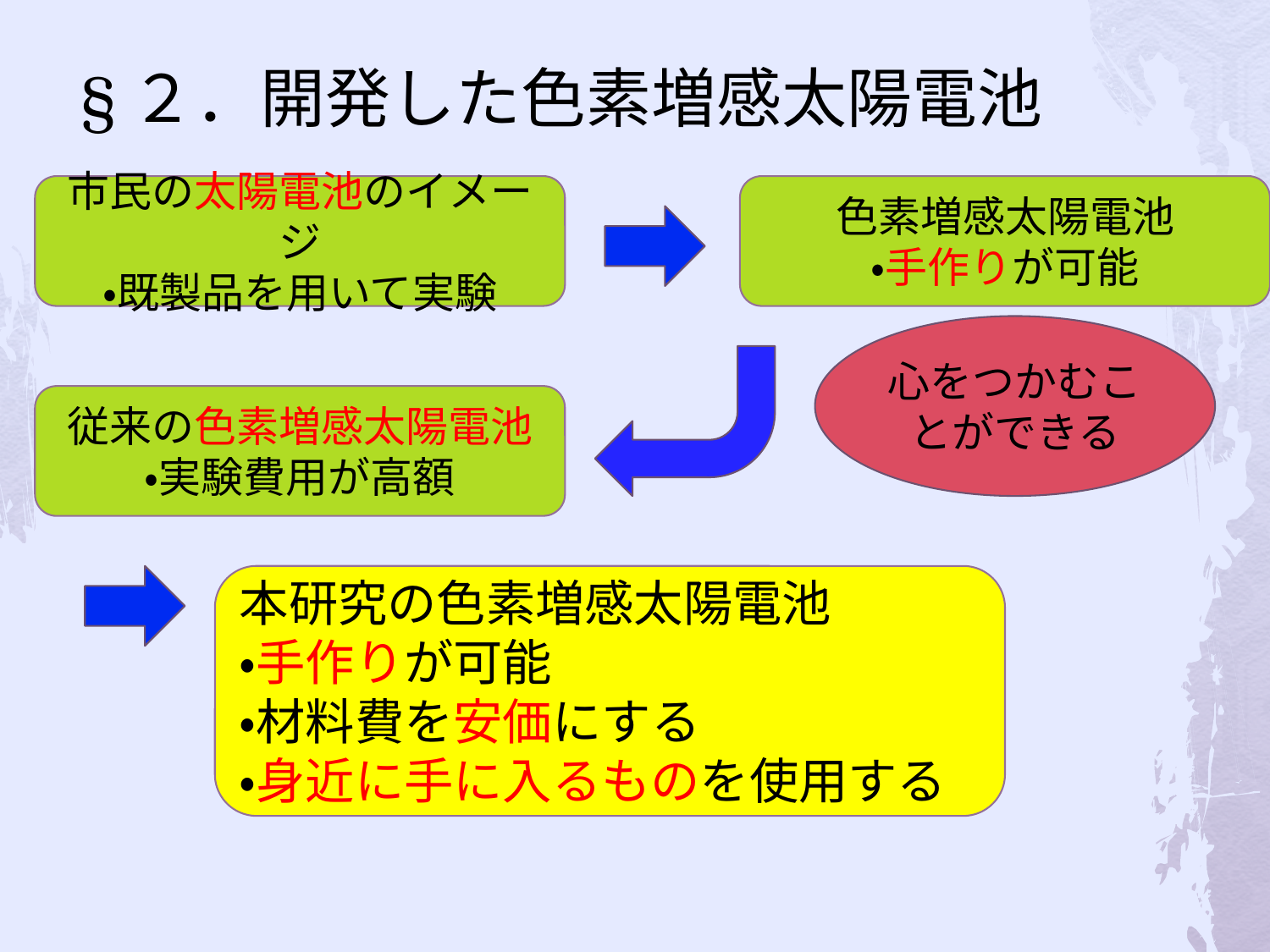

# §２．開発した色素増感太陽電池
市民の太陽電池のイメージ
・既製品を用いて実験
色素増感太陽電池
・手作りが可能

心をつかむことができる

従来の色素増感太陽電池
・実験費用が高額

本研究の色素増感太陽電池
・手作りが可能
・材料費を安価にする
・身近に手に入るものを使用する